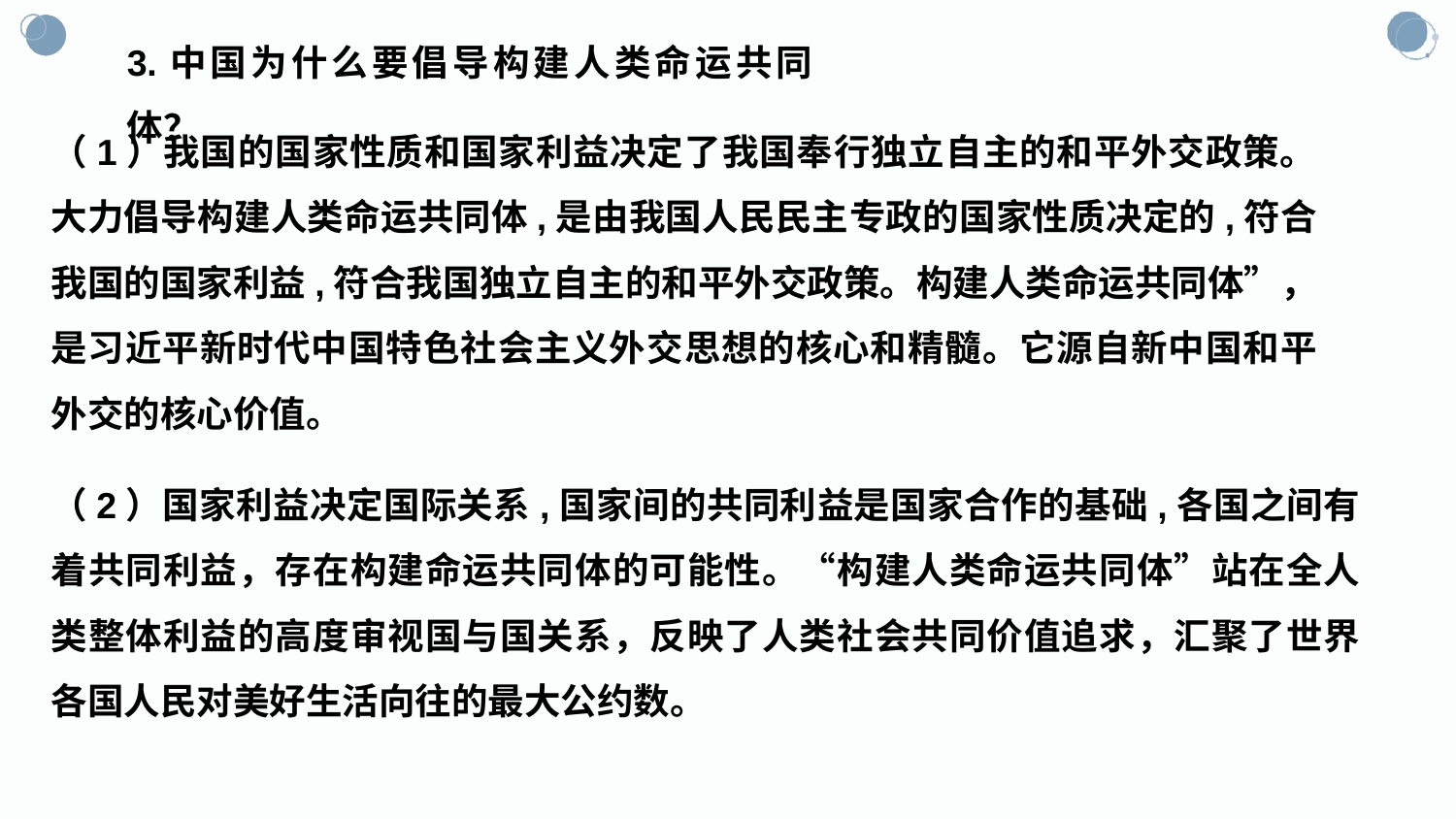

3.中国为什么要倡导构建人类命运共同体？
（1）我国的国家性质和国家利益决定了我国奉行独立自主的和平外交政策。大力倡导构建人类命运共同体,是由我国人民民主专政的国家性质决定的,符合我国的国家利益,符合我国独立自主的和平外交政策。构建人类命运共同体”，是习近平新时代中国特色社会主义外交思想的核心和精髓。它源自新中国和平外交的核心价值。
（2）国家利益决定国际关系,国家间的共同利益是国家合作的基础,各国之间有着共同利益，存在构建命运共同体的可能性。“构建人类命运共同体”站在全人类整体利益的高度审视国与国关系，反映了人类社会共同价值追求，汇聚了世界各国人民对美好生活向往的最大公约数。